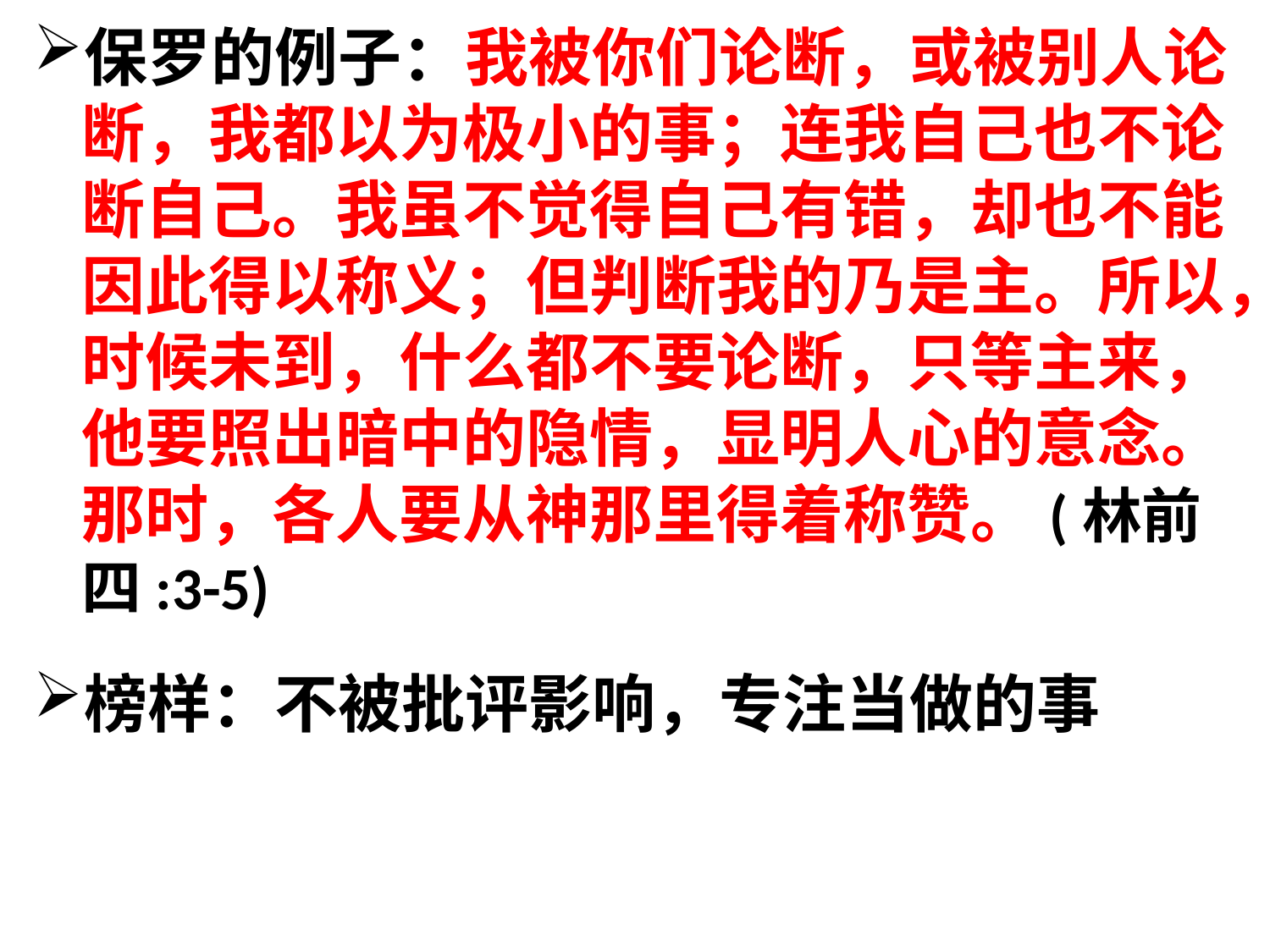

保罗的例子：我被你们论断，或被别人论断，我都以为极小的事；连我自己也不论断自己。我虽不觉得自己有错，却也不能因此得以称义；但判断我的乃是主。所以，时候未到，什么都不要论断，只等主来，他要照出暗中的隐情，显明人心的意念。那时，各人要从神那里得着称赞。(林前四:3-5)

榜样：不被批评影响，专注当做的事